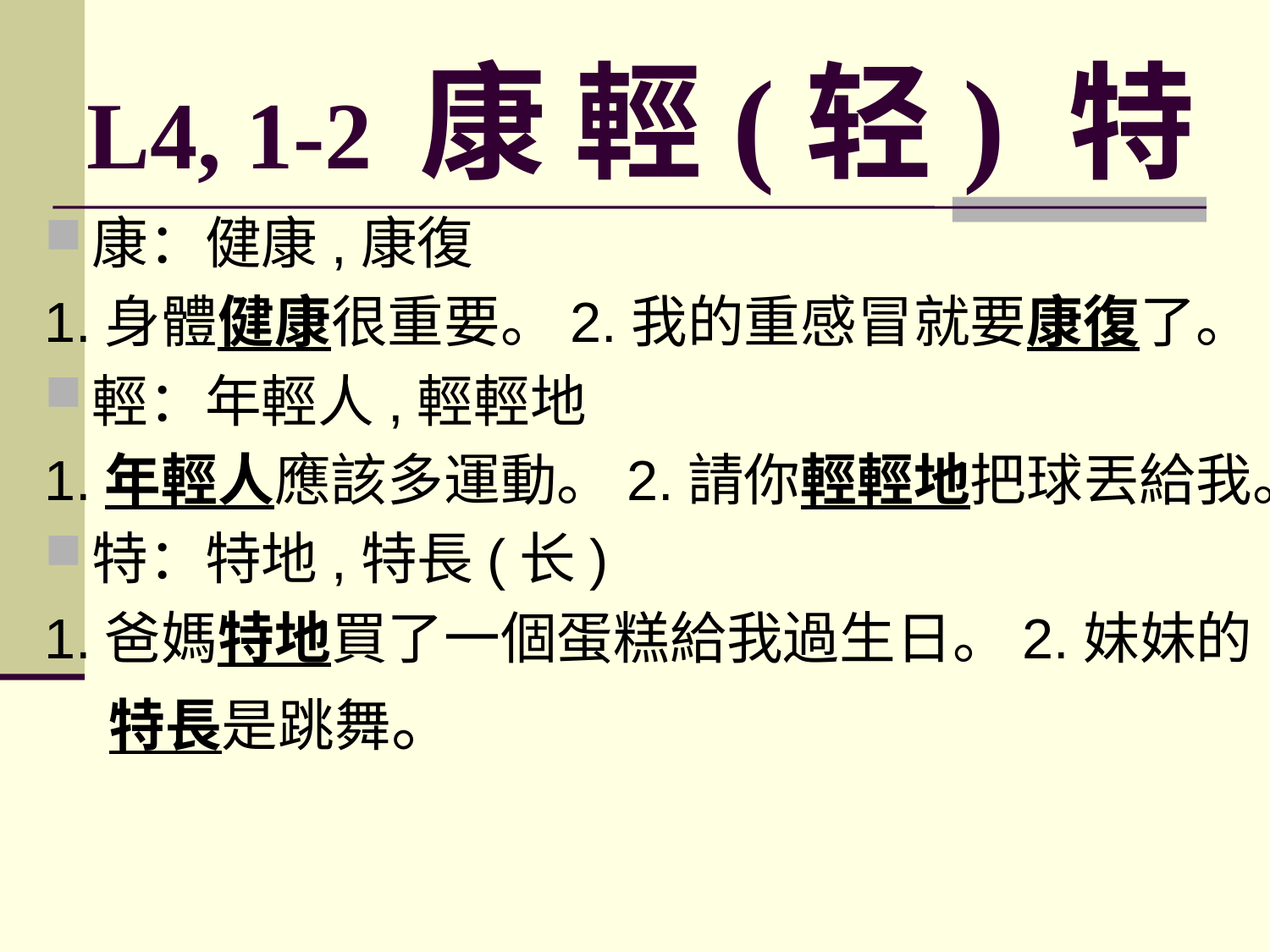

# L4, 1-2 康 輕(轻) 特
康：健康,康復
1.身體健康很重要。2.我的重感冒就要康復了。
輕：年輕人,輕輕地
1.年輕人應該多運動。2.請你輕輕地把球丟給我。
特：特地,特長(长)
1.爸媽特地買了一個蛋糕給我過生日。2.妹妹的
    特長是跳舞。